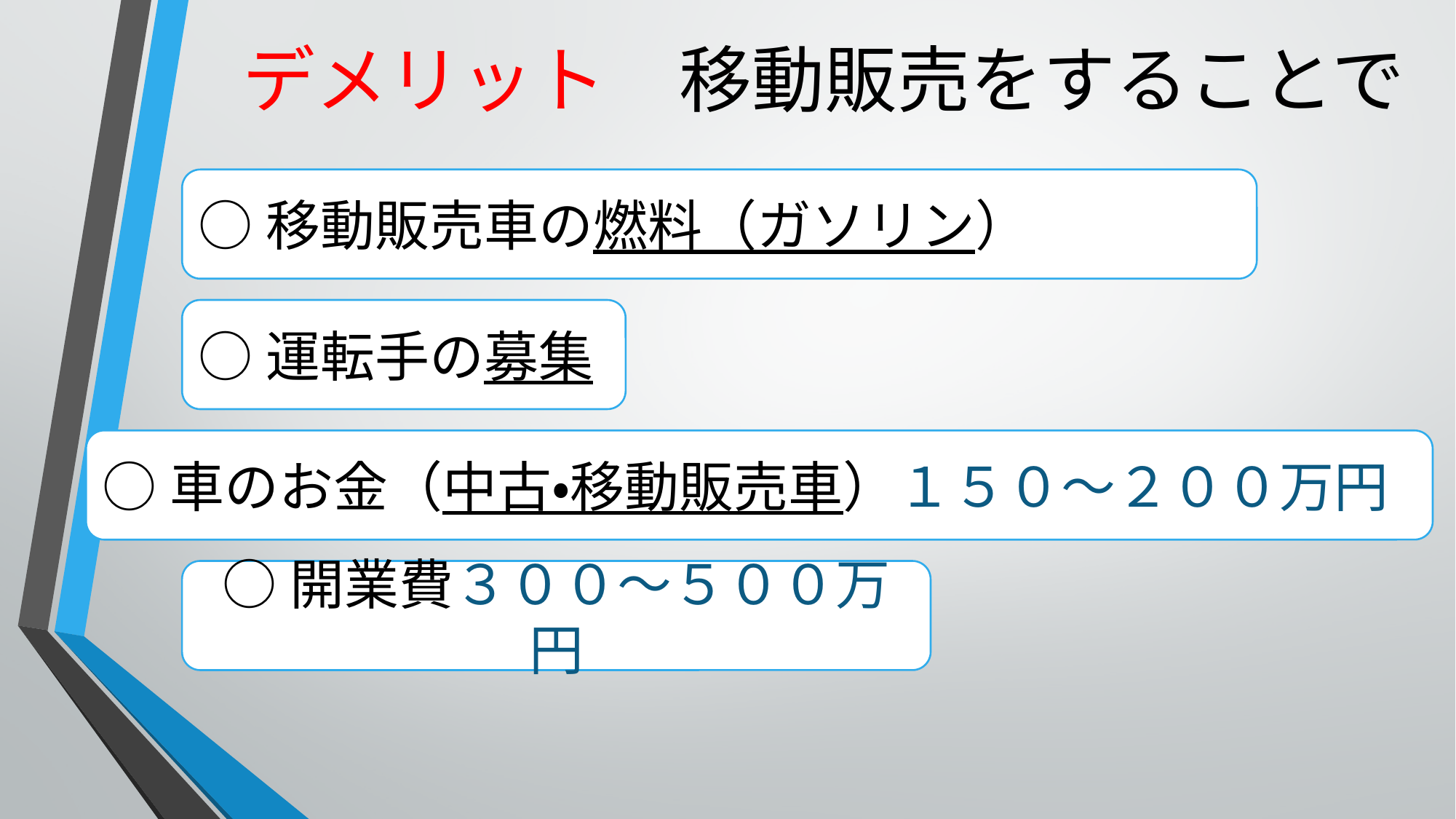

デメリット　移動販売をすることで
○移動販売車の燃料（ガソリン）
○運転手の募集
○車のお金（中古・移動販売車）１５０～２００万円
○開業費３００～５００万円